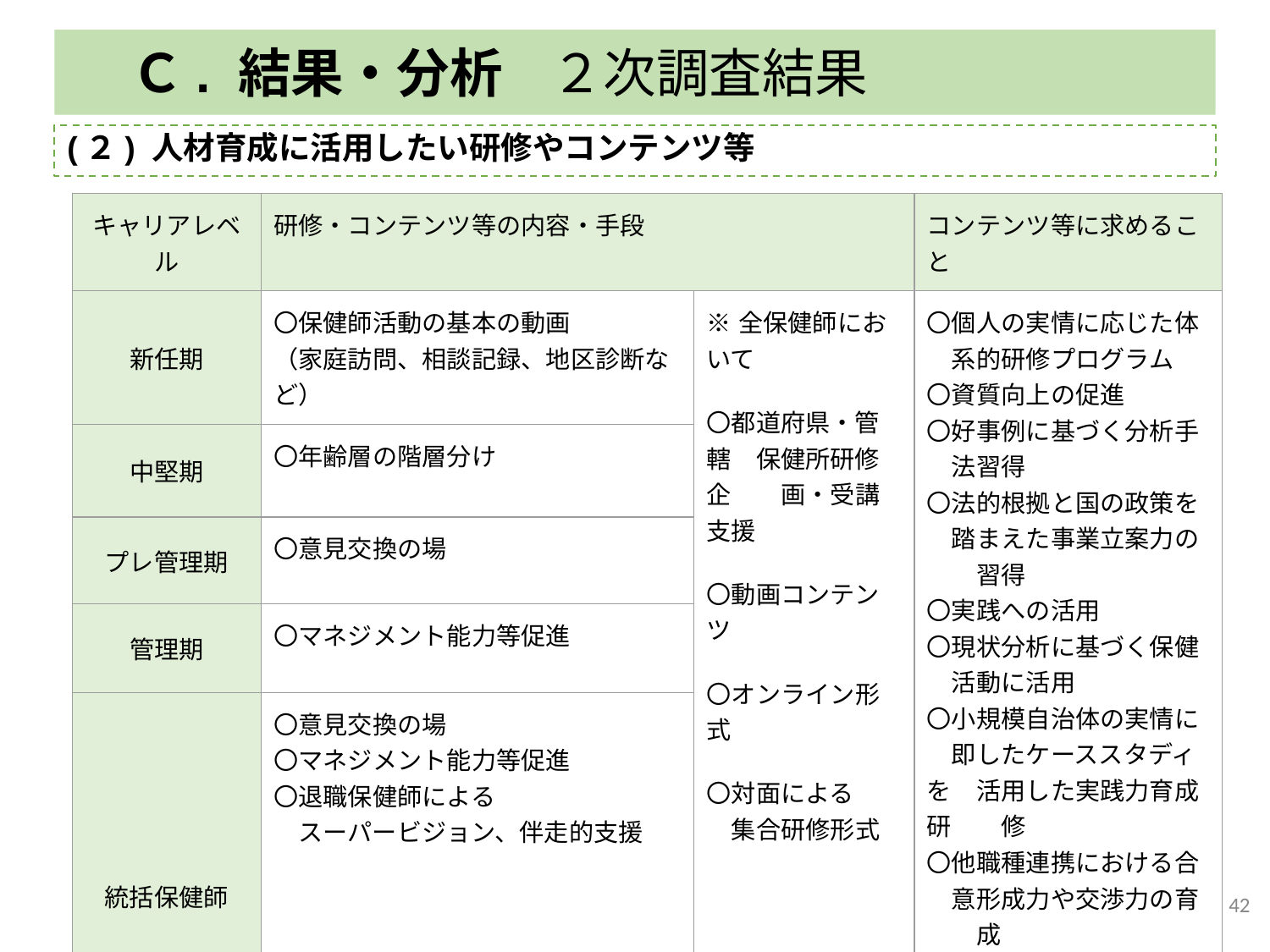

Ｃ. 結果・分析    ２次調査結果
(２) 人材育成に活用したい研修やコンテンツ等
| キャリアレベル | 研修・コンテンツ等の内容・手段 |  | コンテンツ等に求めること |
| --- | --- | --- | --- |
| 新任期 | 〇保健師活動の基本の動画 （家庭訪問、相談記録、地区診断など） | ※全保健師において 〇都道府県・管轄　保健所研修企　　画・受講支援 〇動画コンテンツ 〇オンライン形式 〇対面による 　集合研修形式 | 〇個人の実情に応じた体　系的研修プログラム 〇資質向上の促進 〇好事例に基づく分析手　法習得 〇法的根拠と国の政策を　踏まえた事業立案力の　　習得 〇実践への活用 〇現状分析に基づく保健　活動に活用 〇小規模自治体の実情に　即したケーススタディを　活用した実践力育成研　　修 〇他職種連携における合　意形成力や交渉力の育　　成 〇行政組織名における保　健師の役割・機能の理解　促進 |
| 中堅期 | 〇年齢層の階層分け |  |  |
| プレ管理期 | 〇意見交換の場 |  |  |
| 管理期 | 〇マネジメント能力等促進 |  |  |
| 統括保健師 | 〇意見交換の場 〇マネジメント能力等促進 〇退職保健師による 　スーパービジョン、伴走的支援 |  |  |
42